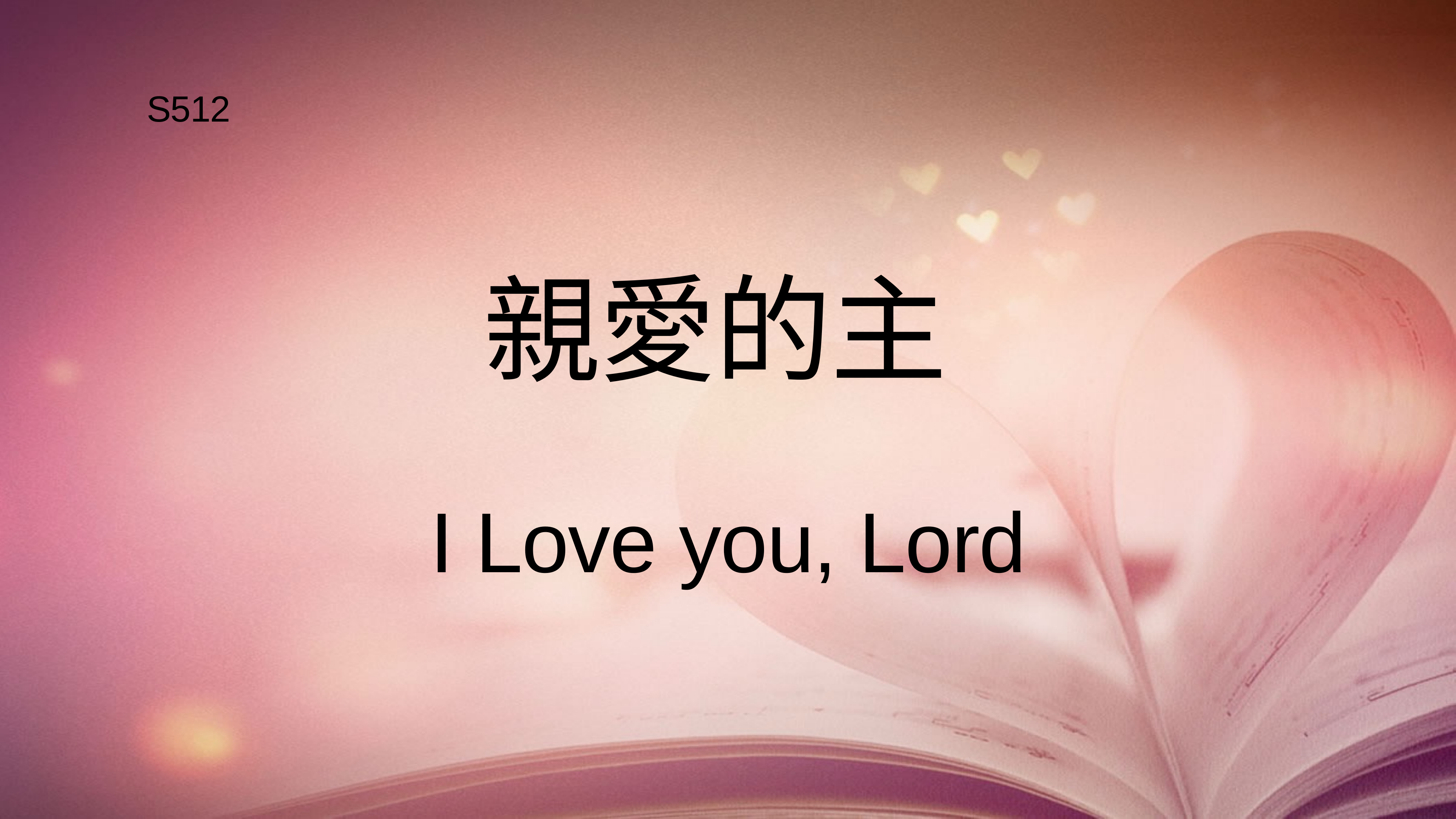

S512
# 親愛的主
I Love you, Lord